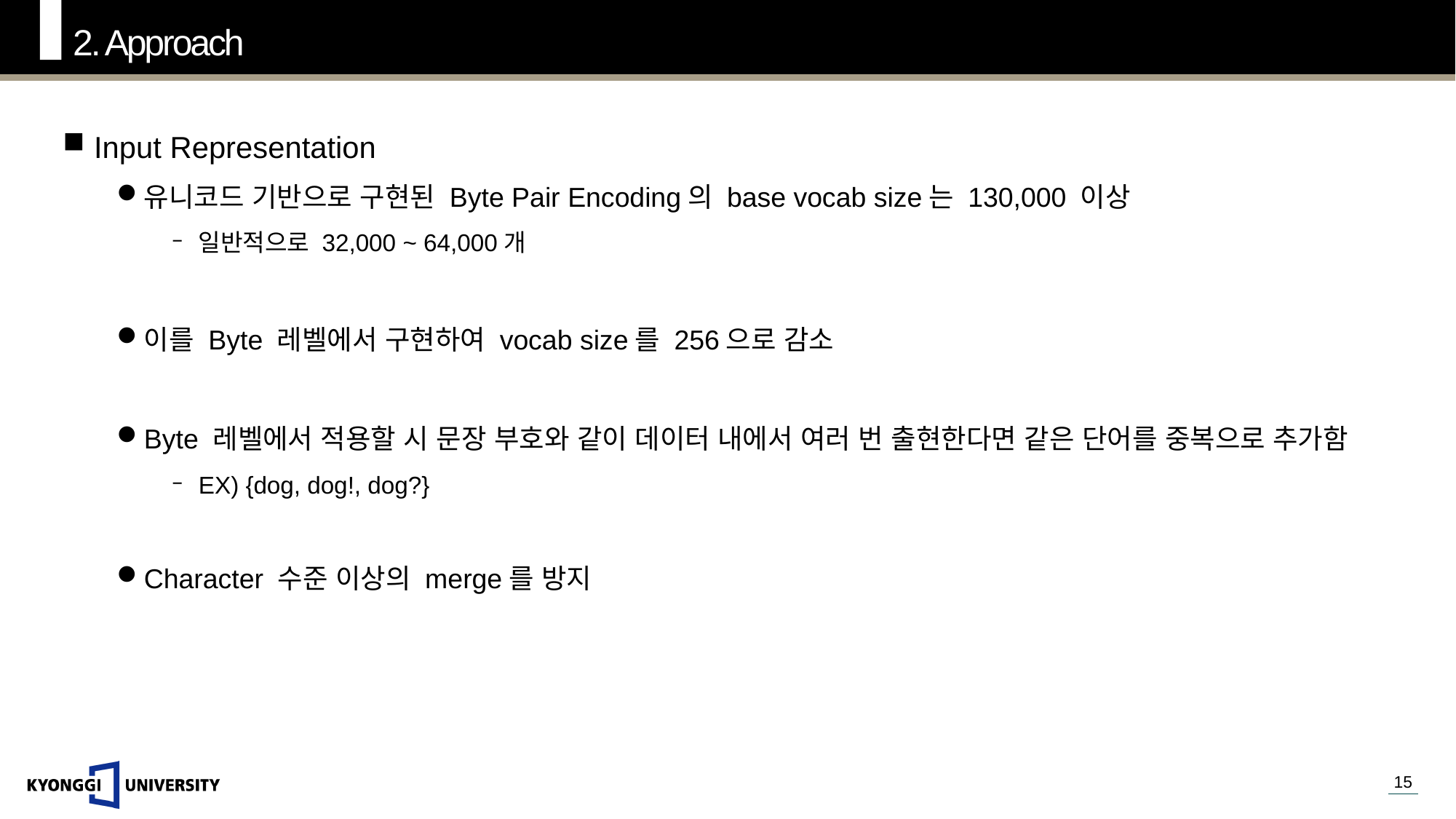

2. Approach
Input Representation
유니코드 기반으로 구현된 Byte Pair Encoding의 base vocab size는 130,000 이상
일반적으로 32,000 ~ 64,000개

이를 Byte 레벨에서 구현하여 vocab size를 256으로 감소

Byte 레벨에서 적용할 시 문장 부호와 같이 데이터 내에서 여러 번 출현한다면 같은 단어를 중복으로 추가함
EX) {dog, dog!, dog?}

Character 수준 이상의 merge를 방지